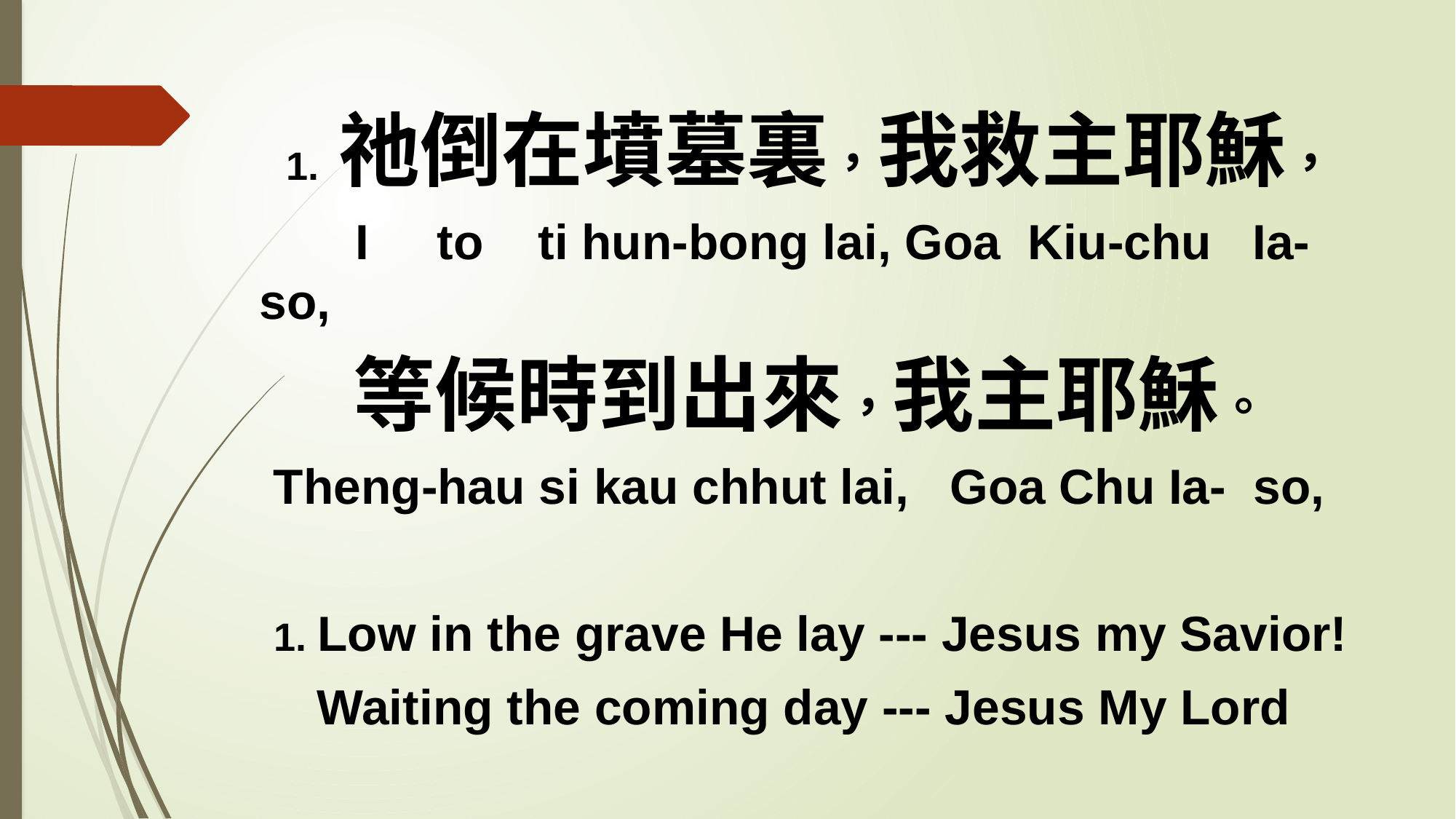

1. 祂倒在墳墓裏，我救主耶穌，
       I     to    ti hun-bong lai, Goa  Kiu-chu   Ia- so,
等候時到出來，我主耶穌。
 Theng-hau si kau chhut lai,   Goa Chu Ia-  so,

1. Low in the grave He lay --- Jesus my Savior!
Waiting the coming day --- Jesus My Lord